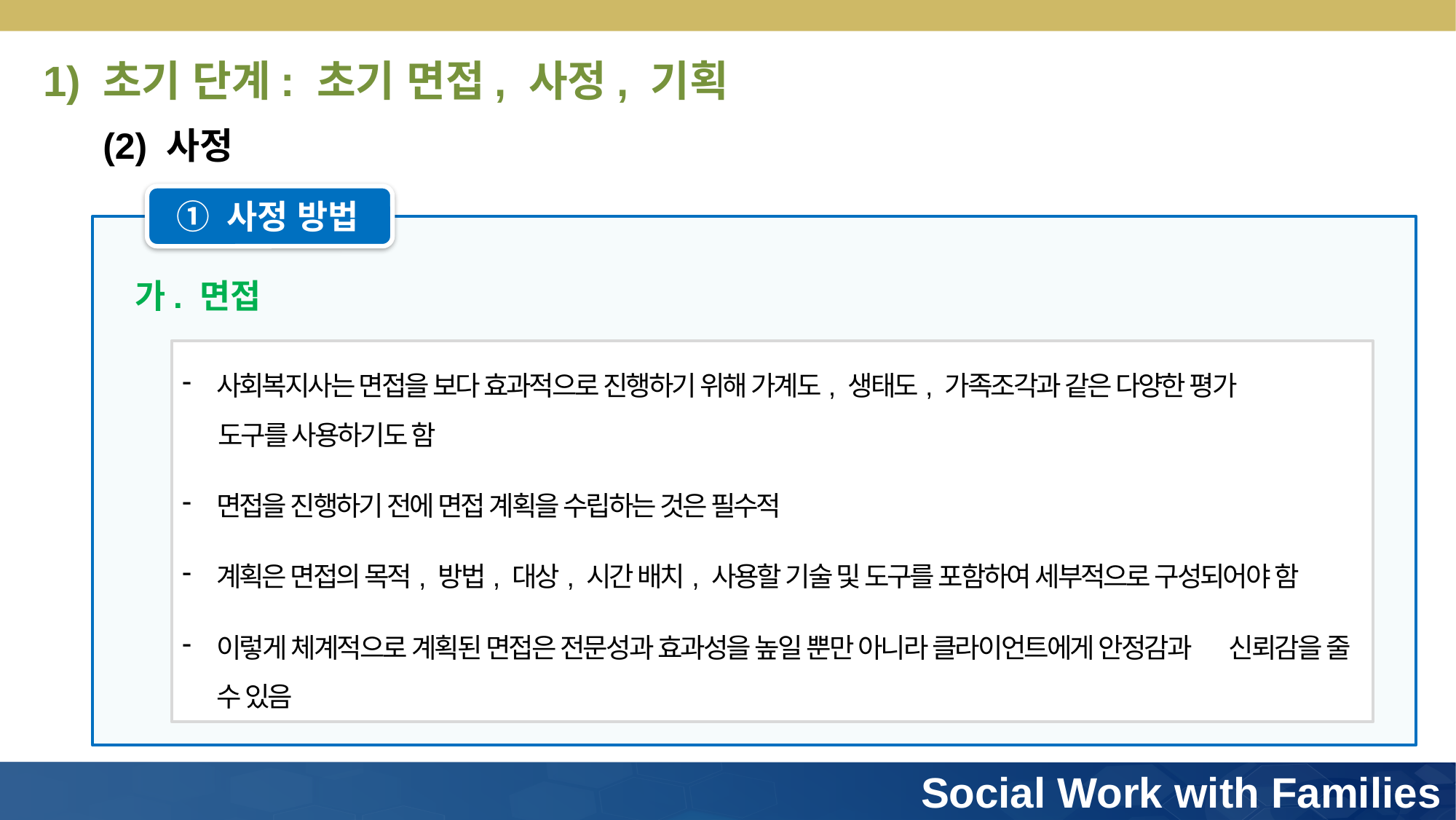

1) 초기 단계: 초기 면접, 사정, 기획
(2) 사정

① 사정 방법

가. 면접

사회복지사는 면접을 보다 효과적으로 진행하기 위해 가계도, 생태도, 가족조각과 같은 다양한 평가
     도구를 사용하기도 함

면접을 진행하기 전에 면접 계획을 수립하는 것은 필수적

계획은 면접의 목적, 방법, 대상, 시간 배치, 사용할 기술 및 도구를 포함하여 세부적으로 구성되어야 함

이렇게 체계적으로 계획된 면접은 전문성과 효과성을 높일 뿐만 아니라 클라이언트에게 안정감과       신뢰감을 줄 수 있음